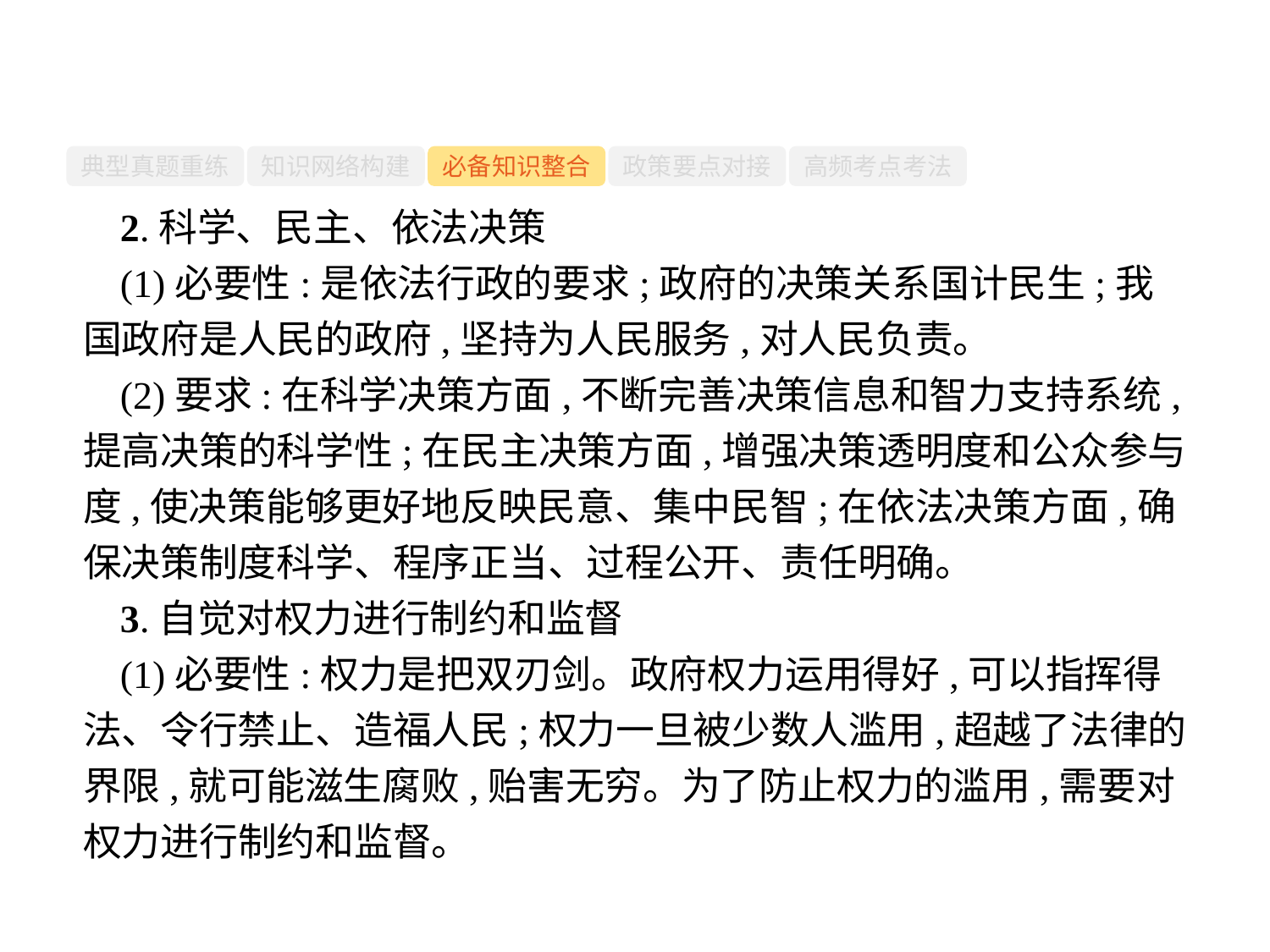

-54-
典型真题重练
知识网络构建
必备知识整合
政策要点对接
高频考点考法
2.科学、民主、依法决策
(1)必要性:是依法行政的要求;政府的决策关系国计民生;我国政府是人民的政府,坚持为人民服务,对人民负责。
(2)要求:在科学决策方面,不断完善决策信息和智力支持系统,提高决策的科学性;在民主决策方面,增强决策透明度和公众参与度,使决策能够更好地反映民意、集中民智;在依法决策方面,确保决策制度科学、程序正当、过程公开、责任明确。
3.自觉对权力进行制约和监督
(1)必要性:权力是把双刃剑。政府权力运用得好,可以指挥得法、令行禁止、造福人民;权力一旦被少数人滥用,超越了法律的界限,就可能滋生腐败,贻害无穷。为了防止权力的滥用,需要对权力进行制约和监督。